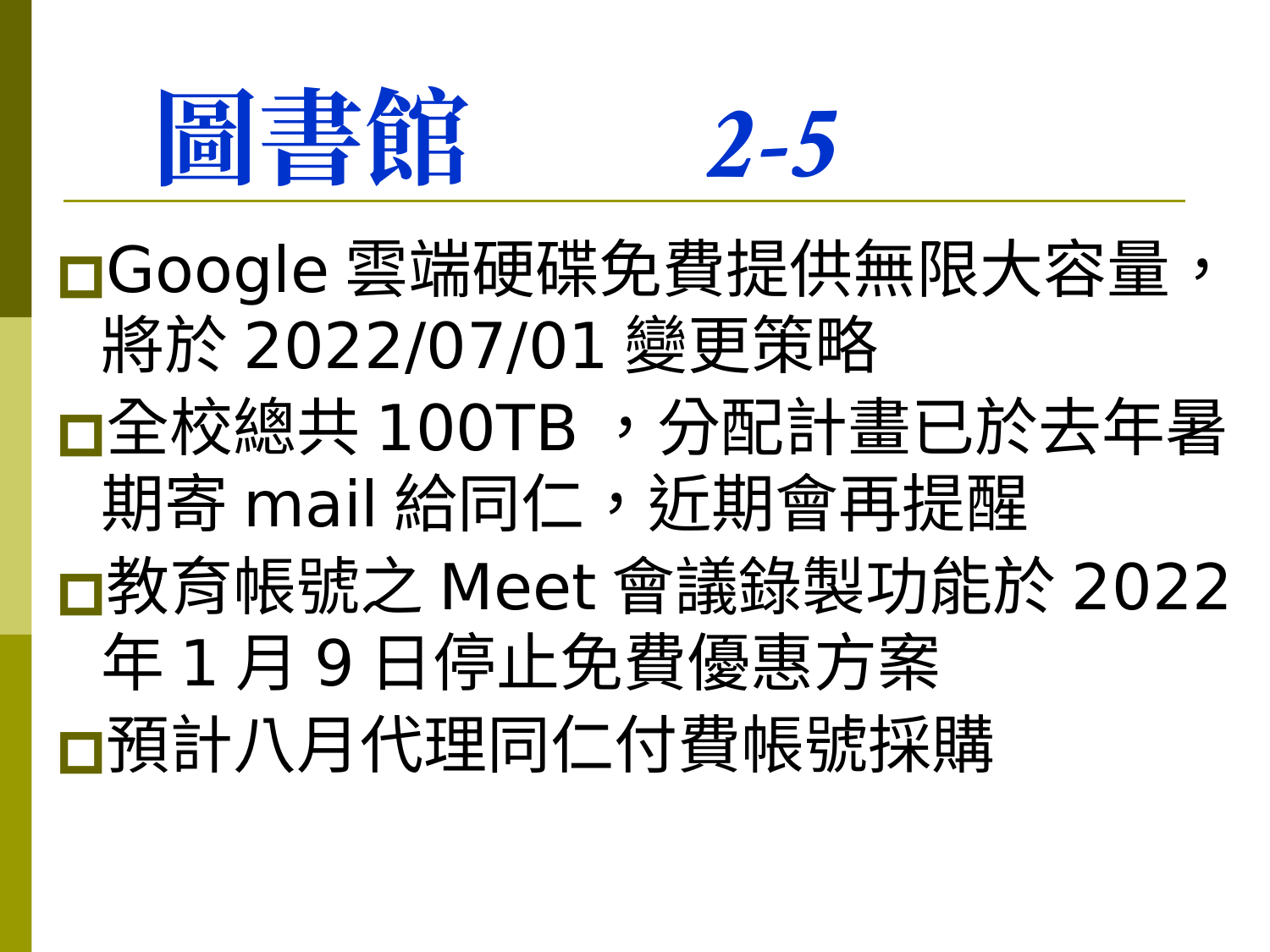

# 圖書館           2-5
Google雲端硬碟免費提供無限大容量，將於2022/07/01變更策略
全校總共100TB，分配計畫已於去年暑期寄mail給同仁，近期會再提醒
教育帳號之Meet會議錄製功能於2022年1月9日停止免費優惠方案
預計八月代理同仁付費帳號採購